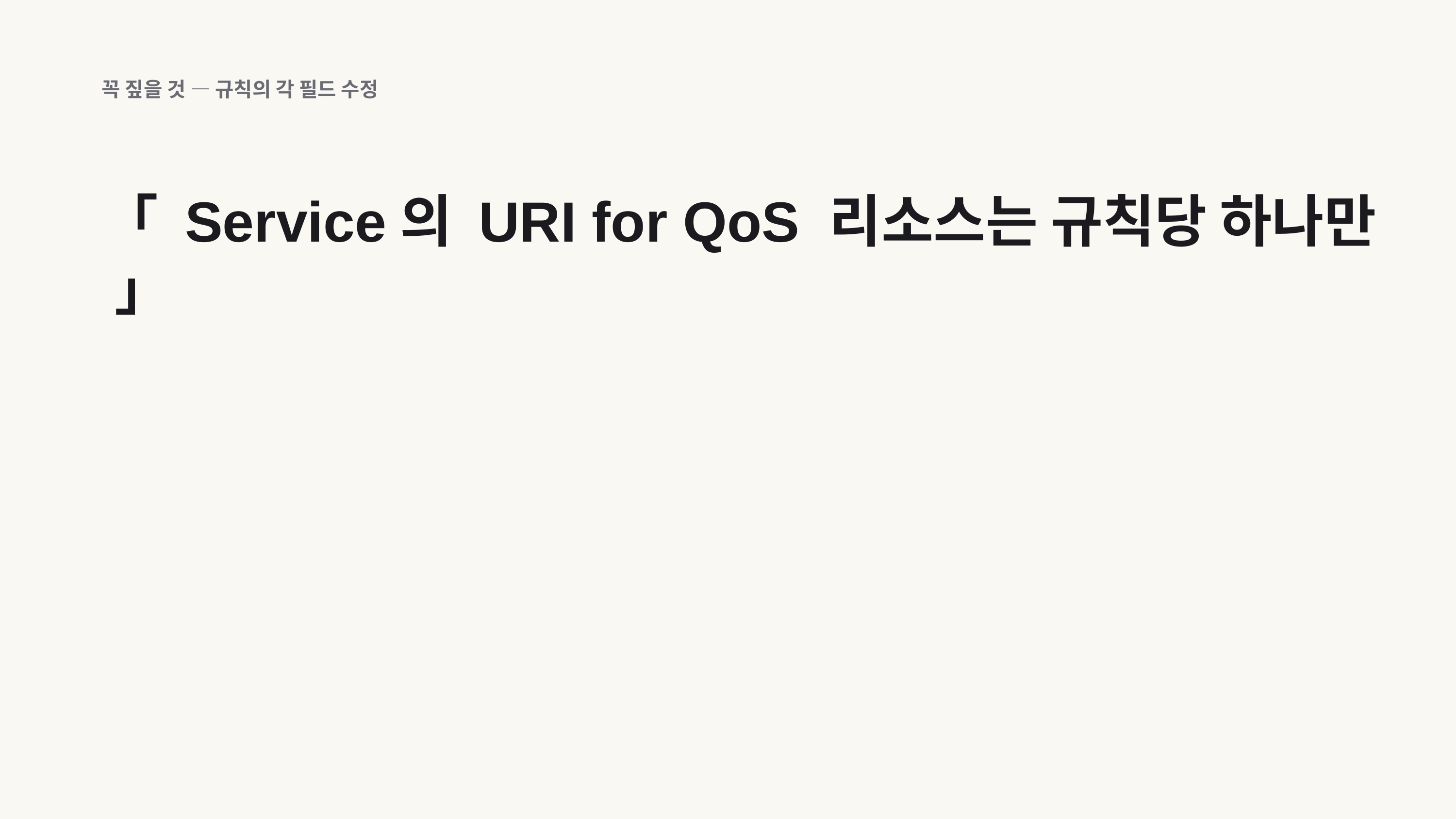

꼭 짚을 것 — 규칙의 각 필드 수정
「 Service의 URI for QoS 리소스는 규칙당 하나만 」